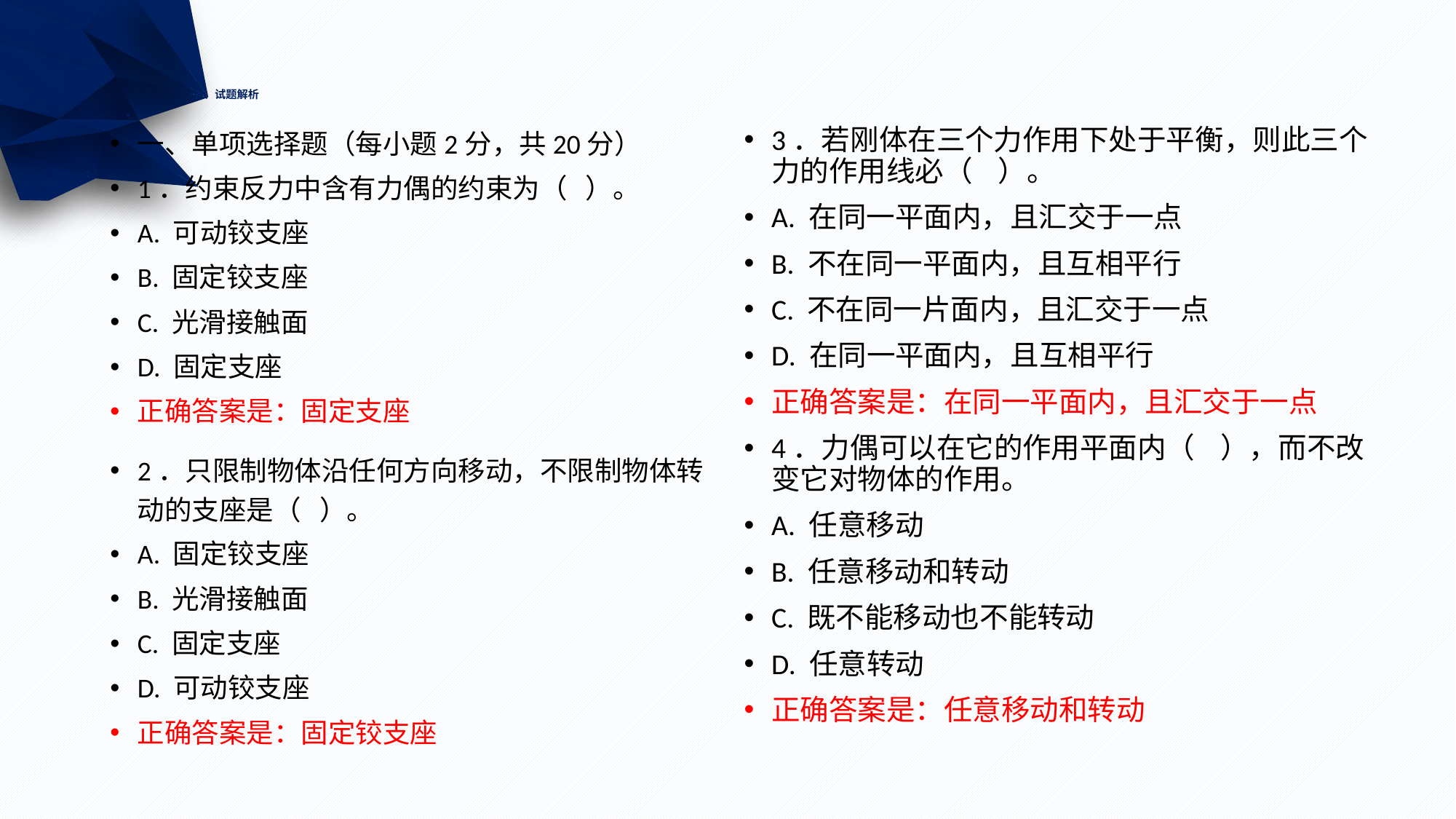

# 五、试题解析
3．若刚体在三个力作用下处于平衡，则此三个力的作用线必（    ）。
A. 在同一平面内，且汇交于一点
B. 不在同一平面内，且互相平行
C. 不在同一片面内，且汇交于一点
D. 在同一平面内，且互相平行
正确答案是：在同一平面内，且汇交于一点
4．力偶可以在它的作用平面内（    ），而不改变它对物体的作用。
A. 任意移动
B. 任意移动和转动
C. 既不能移动也不能转动
D. 任意转动
正确答案是：任意移动和转动
一、单项选择题（每小题2分，共20分）
1．约束反力中含有力偶的约束为（   ）。
A. 可动铰支座
B. 固定铰支座
C. 光滑接触面
D. 固定支座
正确答案是：固定支座
2．只限制物体沿任何方向移动，不限制物体转动的支座是（   ）。
A. 固定铰支座
B. 光滑接触面
C. 固定支座
D. 可动铰支座
正确答案是：固定铰支座